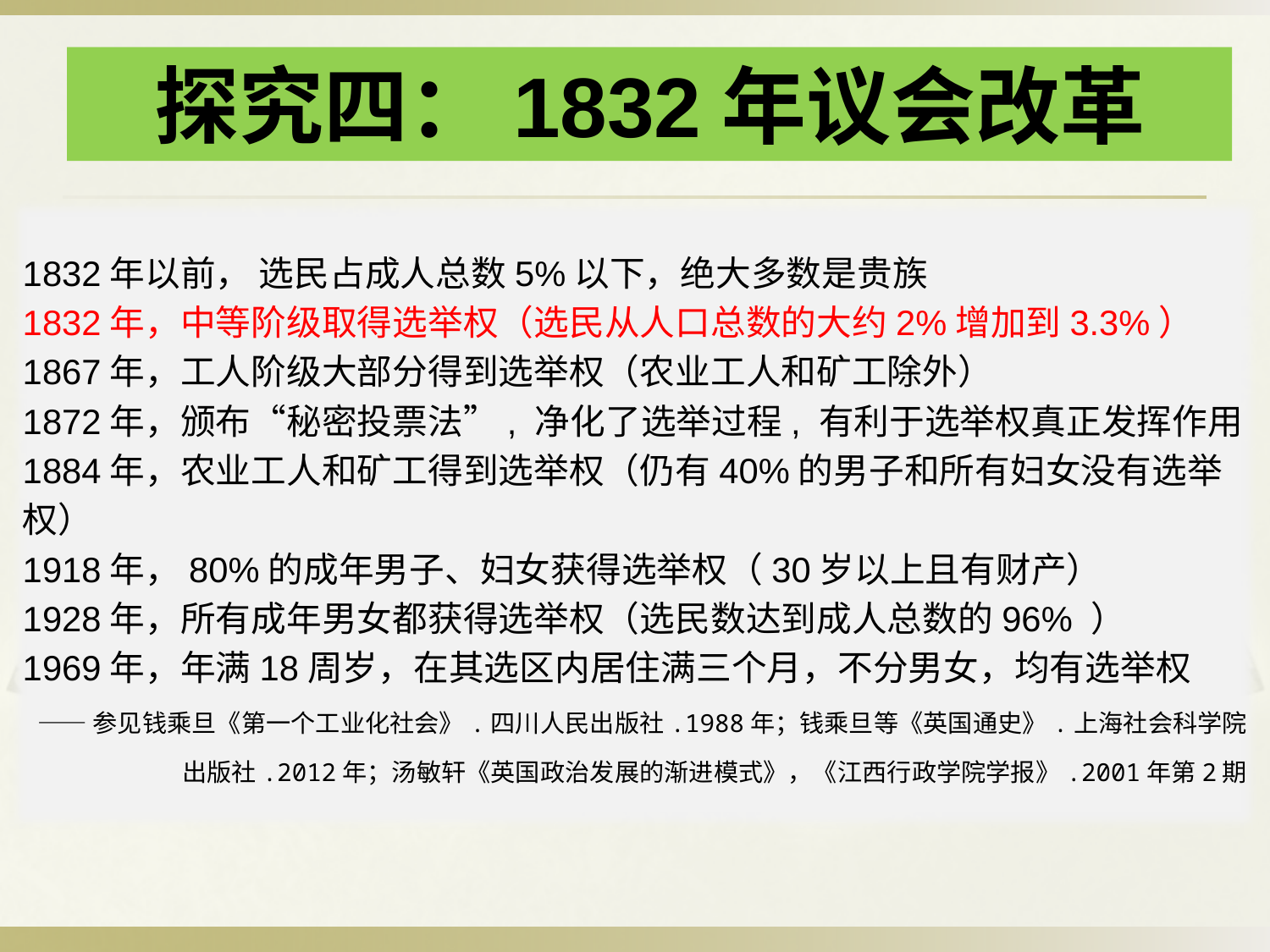

探究四：1832年议会改革
1832年以前， 选民占成人总数5%以下，绝大多数是贵族
1832年，中等阶级取得选举权（选民从人口总数的大约2%增加到3.3%）
1867年，工人阶级大部分得到选举权（农业工人和矿工除外）
1872年，颁布“秘密投票法”, 净化了选举过程, 有利于选举权真正发挥作用
1884年，农业工人和矿工得到选举权（仍有40%的男子和所有妇女没有选举权）
1918年，80%的成年男子、妇女获得选举权（30岁以上且有财产）
1928年，所有成年男女都获得选举权（选民数达到成人总数的96% ）
1969年，年满18周岁，在其选区内居住满三个月，不分男女，均有选举权
——参见钱乘旦《第一个工业化社会》.四川人民出版社.1988年；钱乘旦等《英国通史》.上海社会科学院出版社.2012年；汤敏轩《英国政治发展的渐进模式》，《江西行政学院学报》.2001年第2期